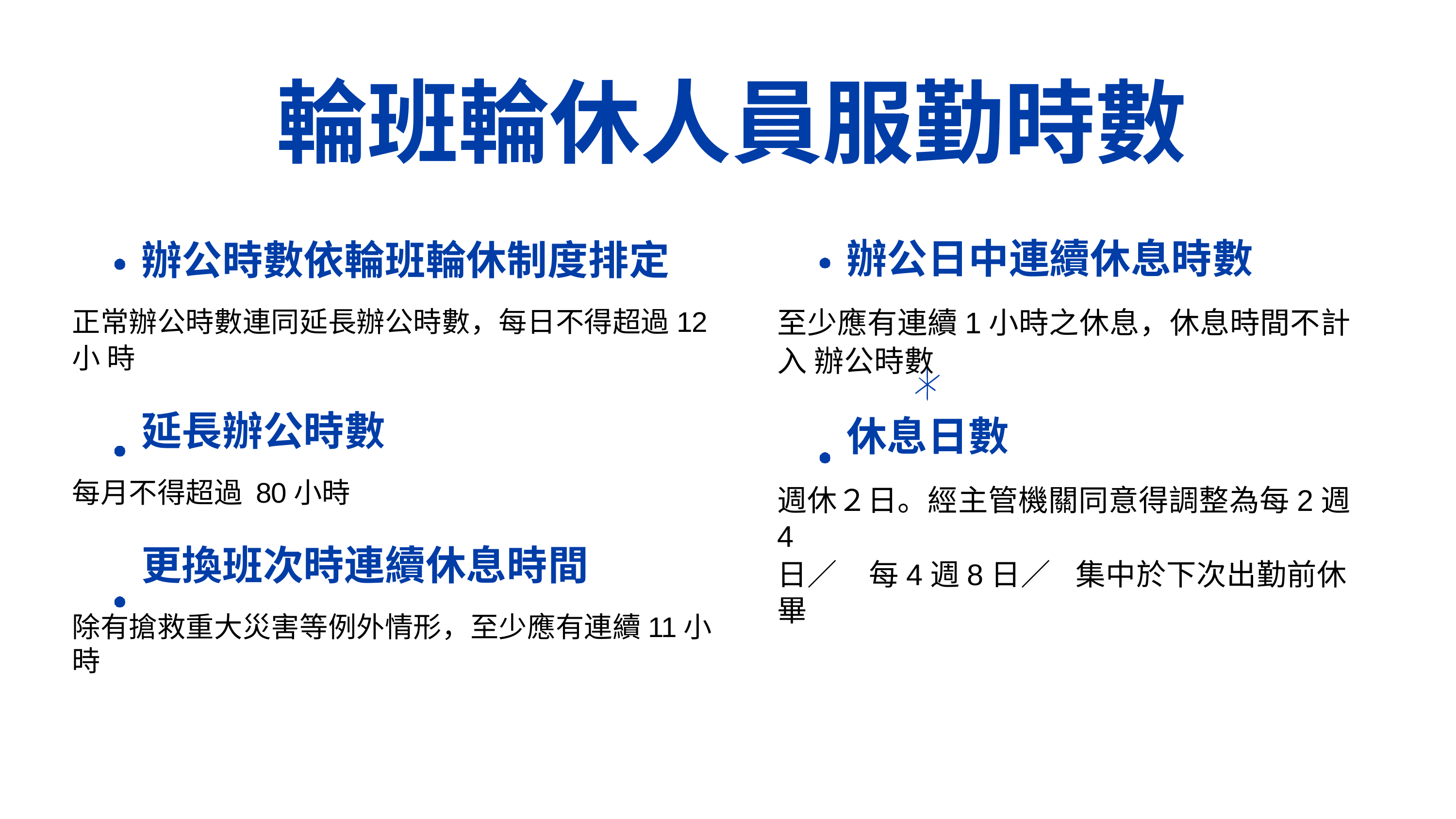

# 輪班輪休人員服勤時數
辦公日中連續休息時數
⾄少應有連續1⼩時之休息，休息時間不計⼊ 辦公時數

休息日數
週休２⽇。經主管機關同意得調整為每2週4
⽇∕ 每4週8⽇∕集中於下次出勤前休畢
辦公時數依輪班輪休制度排定
正常辦公時數連同延⻑辦公時數，每⽇不得超過12⼩ 時

延長辦公時數
每⽉不得超過 80⼩時

更換班次時連續休息時間
除有搶救重⼤災害等例外情形，⾄少應有連續11⼩時